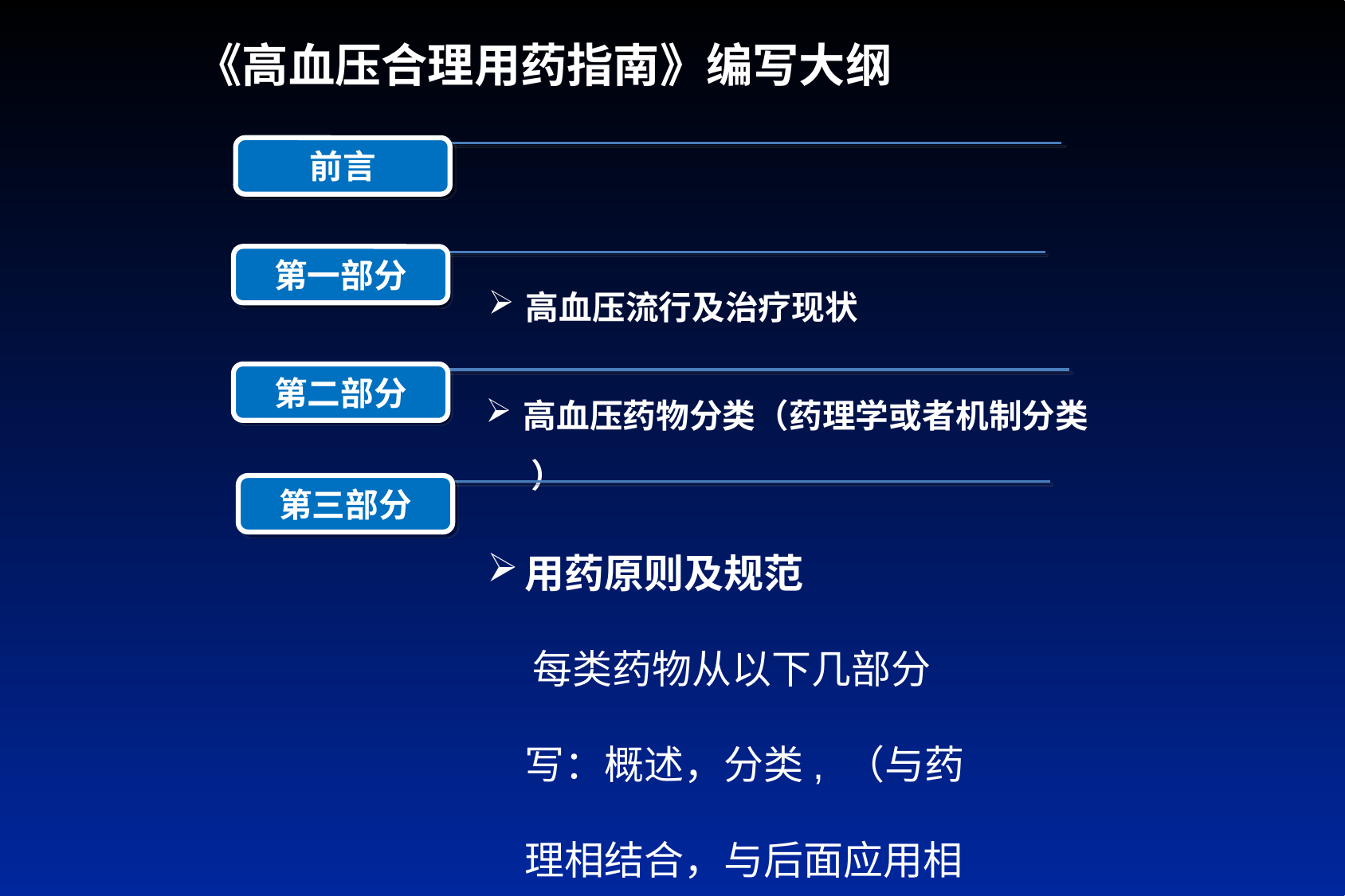

《高血压合理用药指南》编写大纲
前言
第一部分
高血压流行及治疗现状

第二部分
高血压药物分类（药理学或者机制分类 ）
第三部分
用药原则及规范
    每类药物从以下几部分写：概述，分类, （与药理相结合，与后面应用相呼应）和用药原则（适应人群、禁忌人群、注意事项）